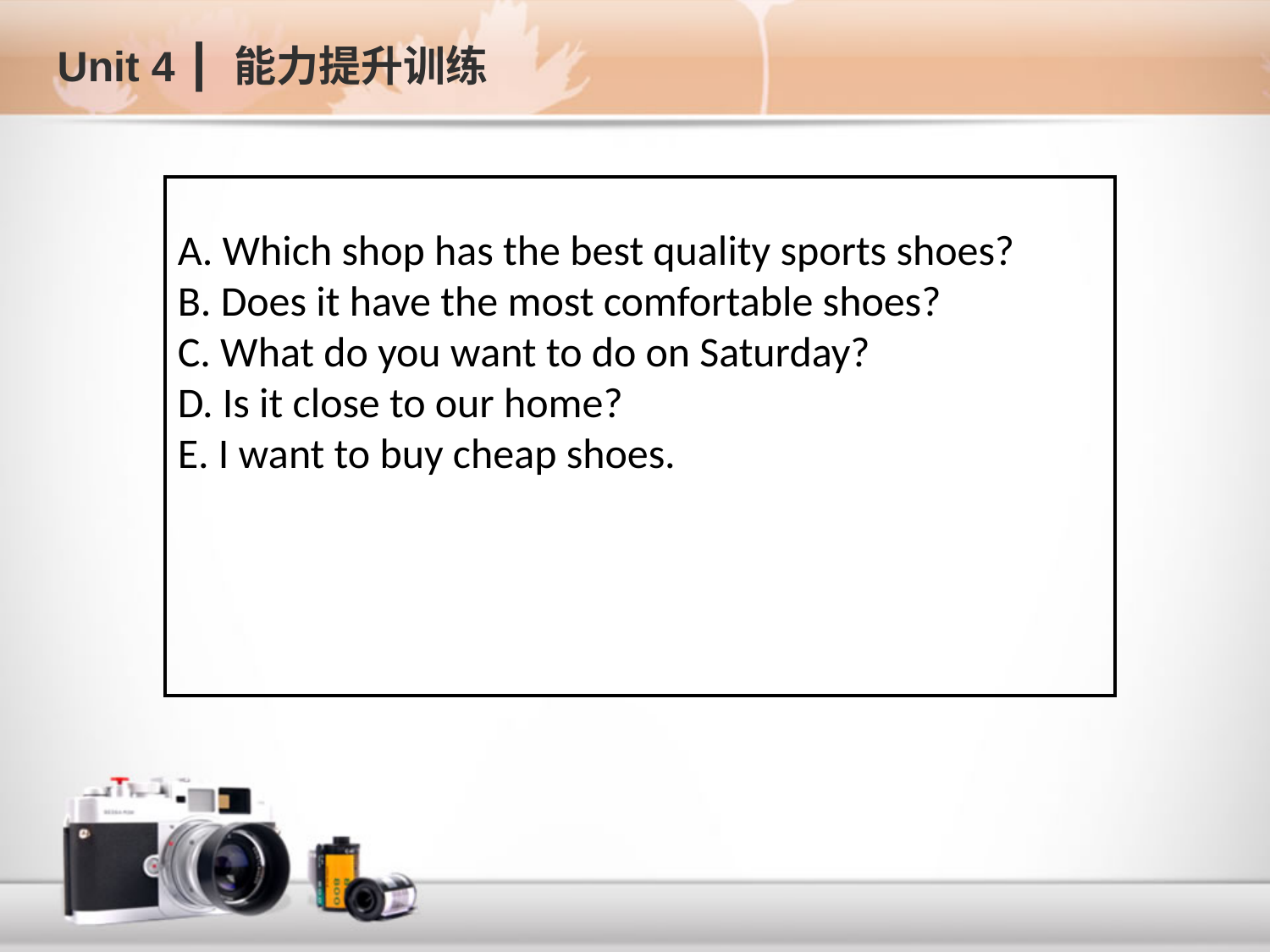

Unit 4 ┃ 能力提升训练
| A. Which shop has the best quality sports shoes? B. Does it have the most comfortable shoes? C. What do you want to do on Saturday? D. Is it close to our home? E. I want to buy cheap shoes. |
| --- |